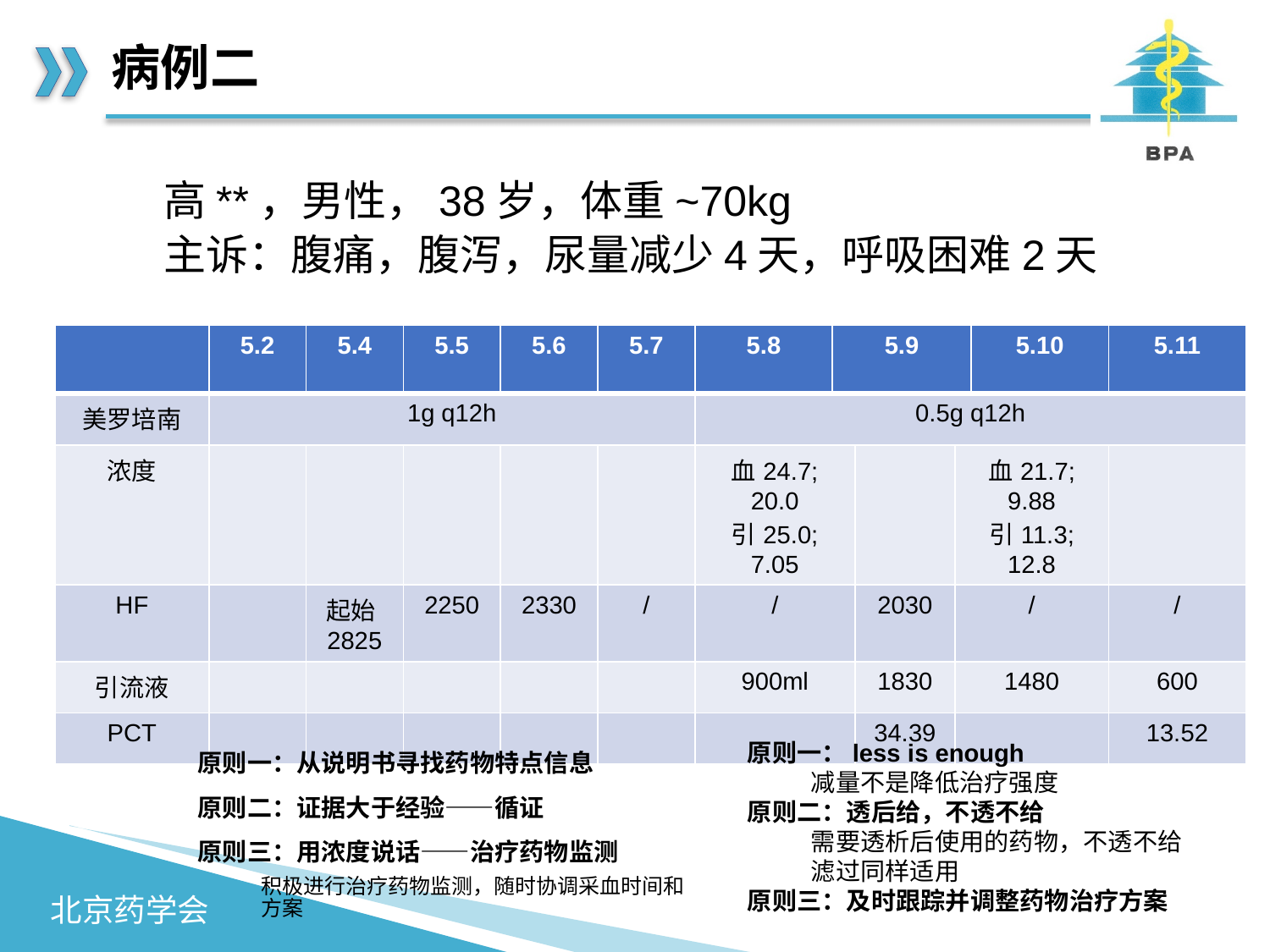

# 病例二
高**，男性，38岁，体重~70kg
主诉：腹痛，腹泻，尿量减少4天，呼吸困难2天

|  | 5.2 | 5.4 | 5.5 | 5.6 | 5.7 | 5.8 | 5.9 |  |  | 5.10 | 5.11 |
| --- | --- | --- | --- | --- | --- | --- | --- | --- | --- | --- | --- |
| 美罗培南 | 1g q12h |  |  |  |  | 0.5g q12h |  |  |  |  |  |
| 浓度 |  |  |  |  |  | 血24.7; 20.0 引25.0; 7.05 |  |  | 血21.7; 9.88 引11.3; 12.8 | 血24.7; 20.0 引25.0; 7.05 |  |
| HF |  | 起始2825 | 2250 | 2330 | / | / |  | 2030 | / |  | / |
| 引流液 |  |  |  |  |  | 900ml |  | 1830 | 1480 |  | 600 |
| PCT |  |  |  |  |  |  |  | 34.39 |  |  | 13.52 |

原则一：从说明书寻找药物特点信息
原则二：证据大于经验——循证
原则三：用浓度说话——治疗药物监测
积极进行治疗药物监测，随时协调采血时间和方案
原则一：less is enough
减量不是降低治疗强度
原则二：透后给，不透不给
需要透析后使用的药物，不透不给
滤过同样适用
原则三：及时跟踪并调整药物治疗方案